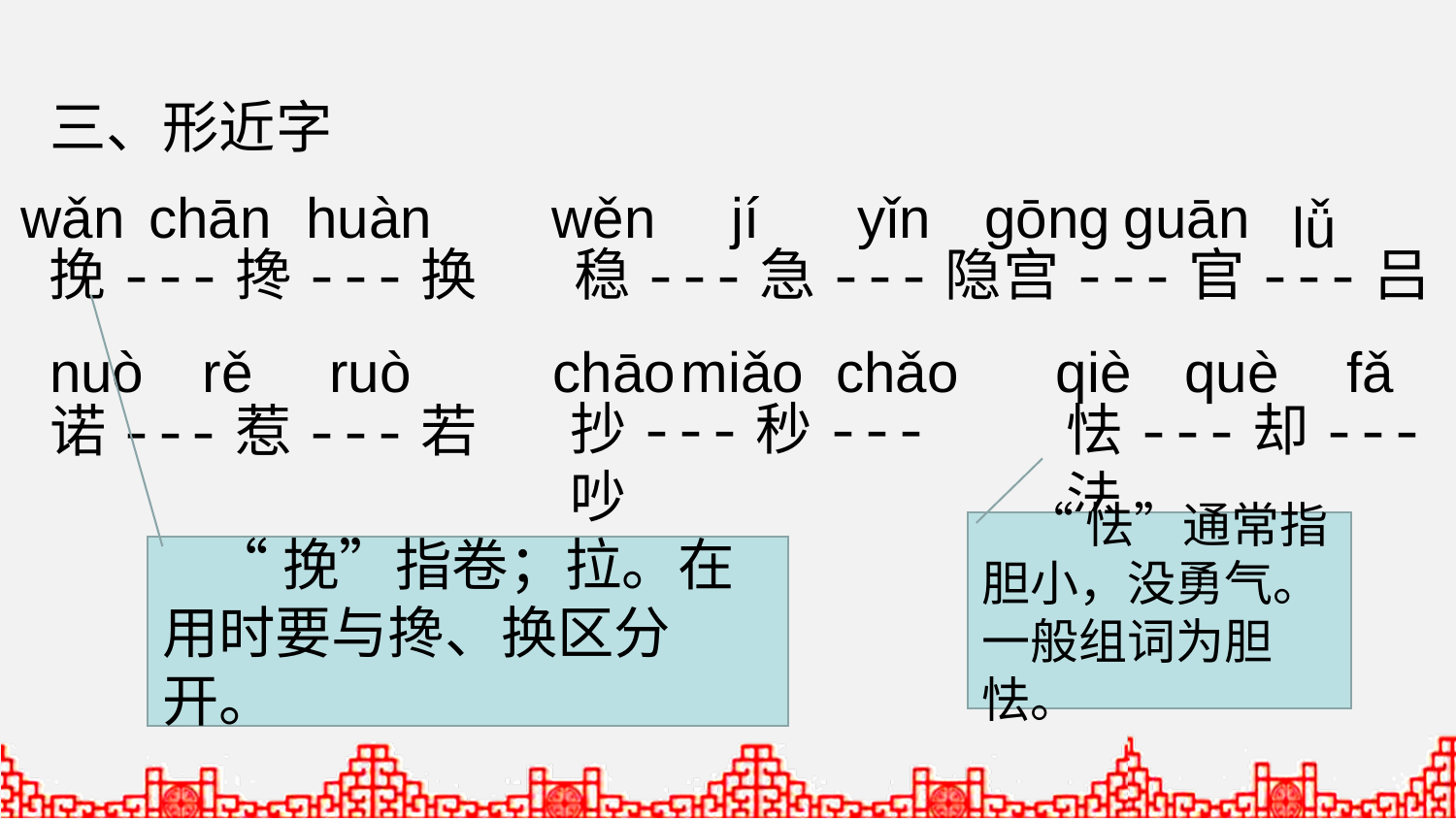

三、形近字
wǎn
chān
huàn
wěn
jí
yǐn
gōng
guān
lǚ
挽---搀---换
稳---急---隐
宫---官---吕
nuò
rě
ruò
chāo
miǎo
 chǎo
qiè
què
fǎ
抄---秒---吵
诺---惹---若
怯---却---法
    “怯”通常指胆小，没勇气。一般组词为胆怯。
    “挽”指卷；拉。在用时要与搀、换区分开。